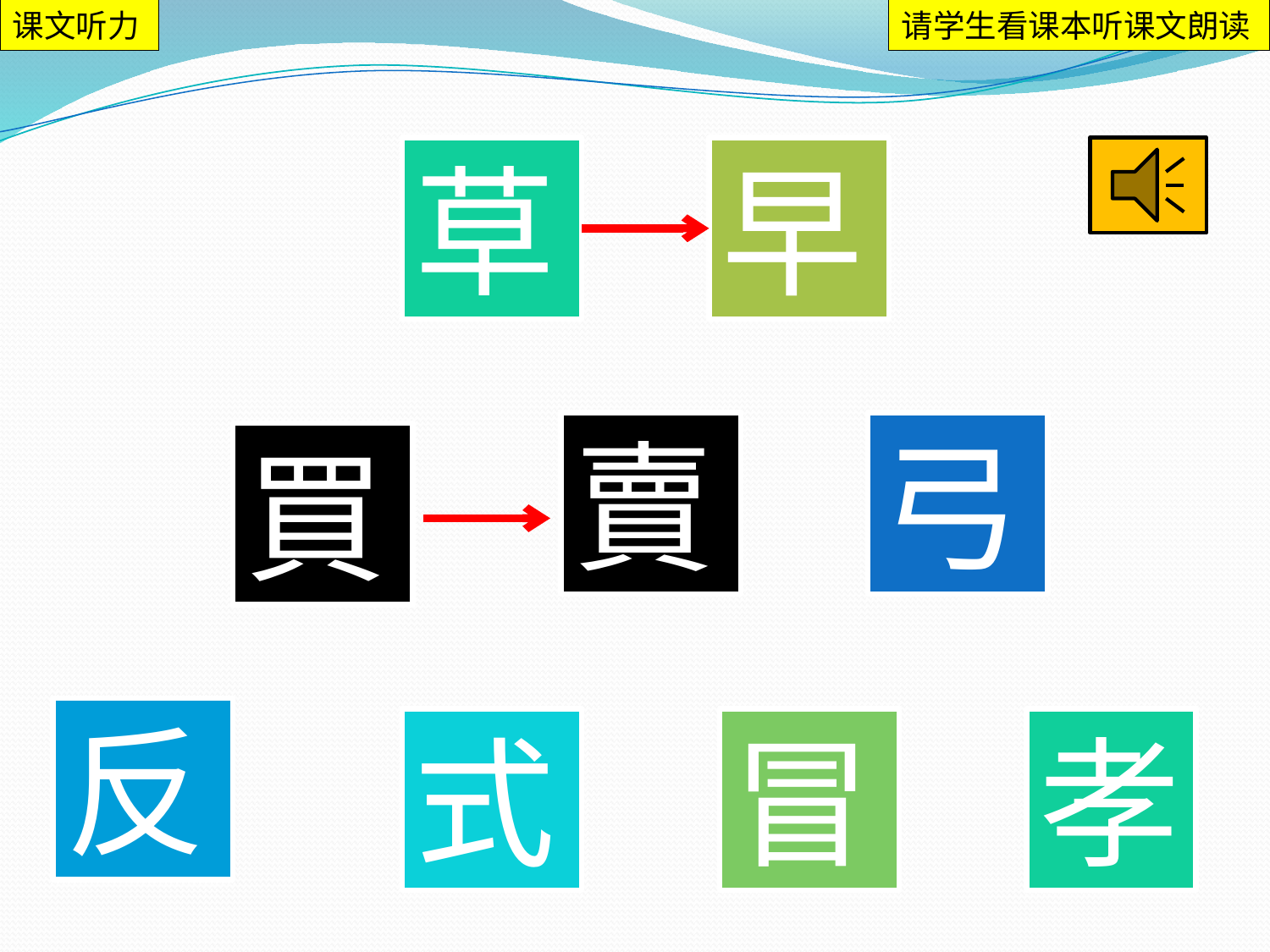

课文听力
请学生看课本听课文朗读
草
早

賣
弓
買
反
式
冒
孝